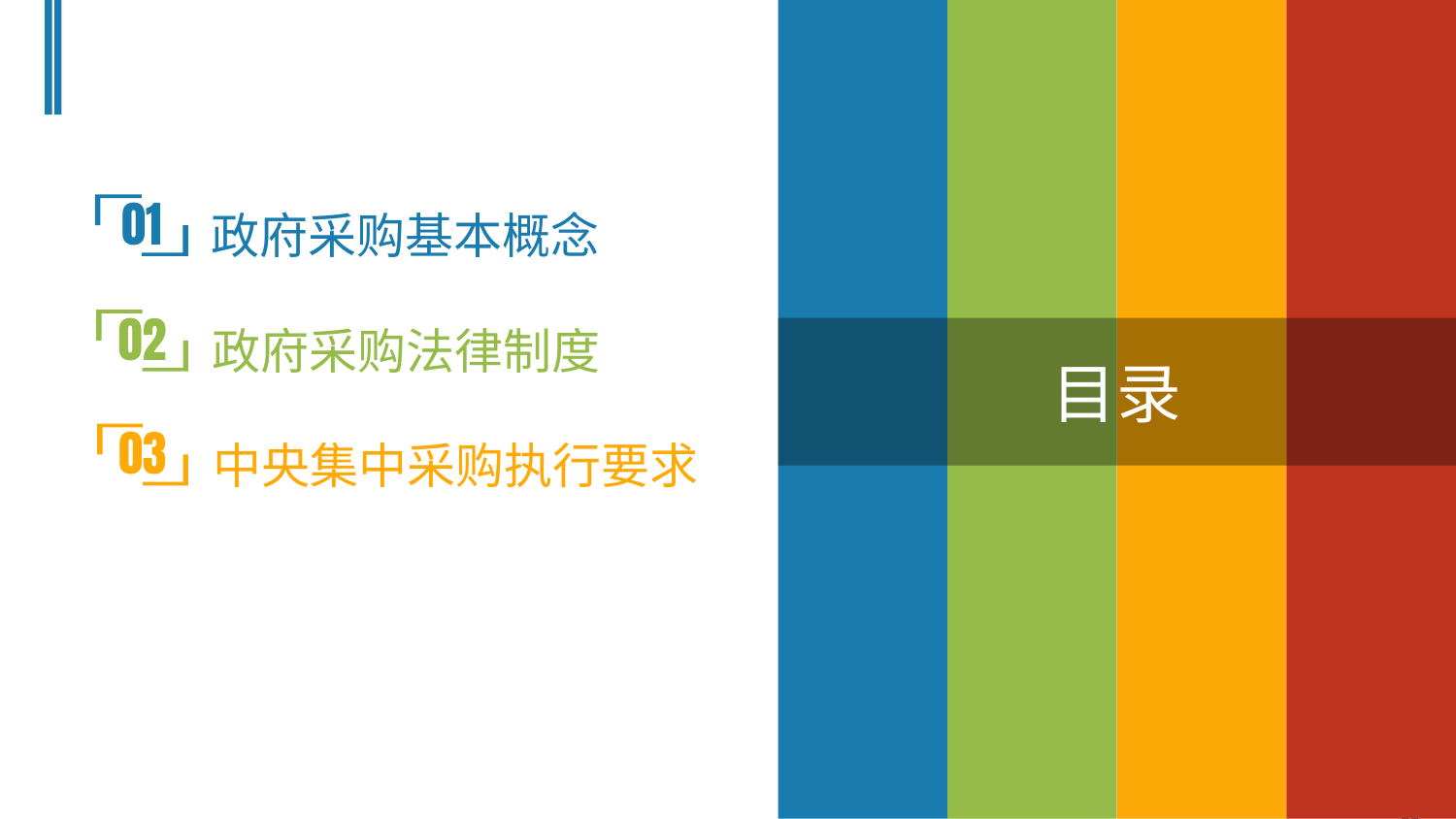

01
 政府采购基本概念
02
 政府采购法律制度
目录
03
 中央集中采购执行要求